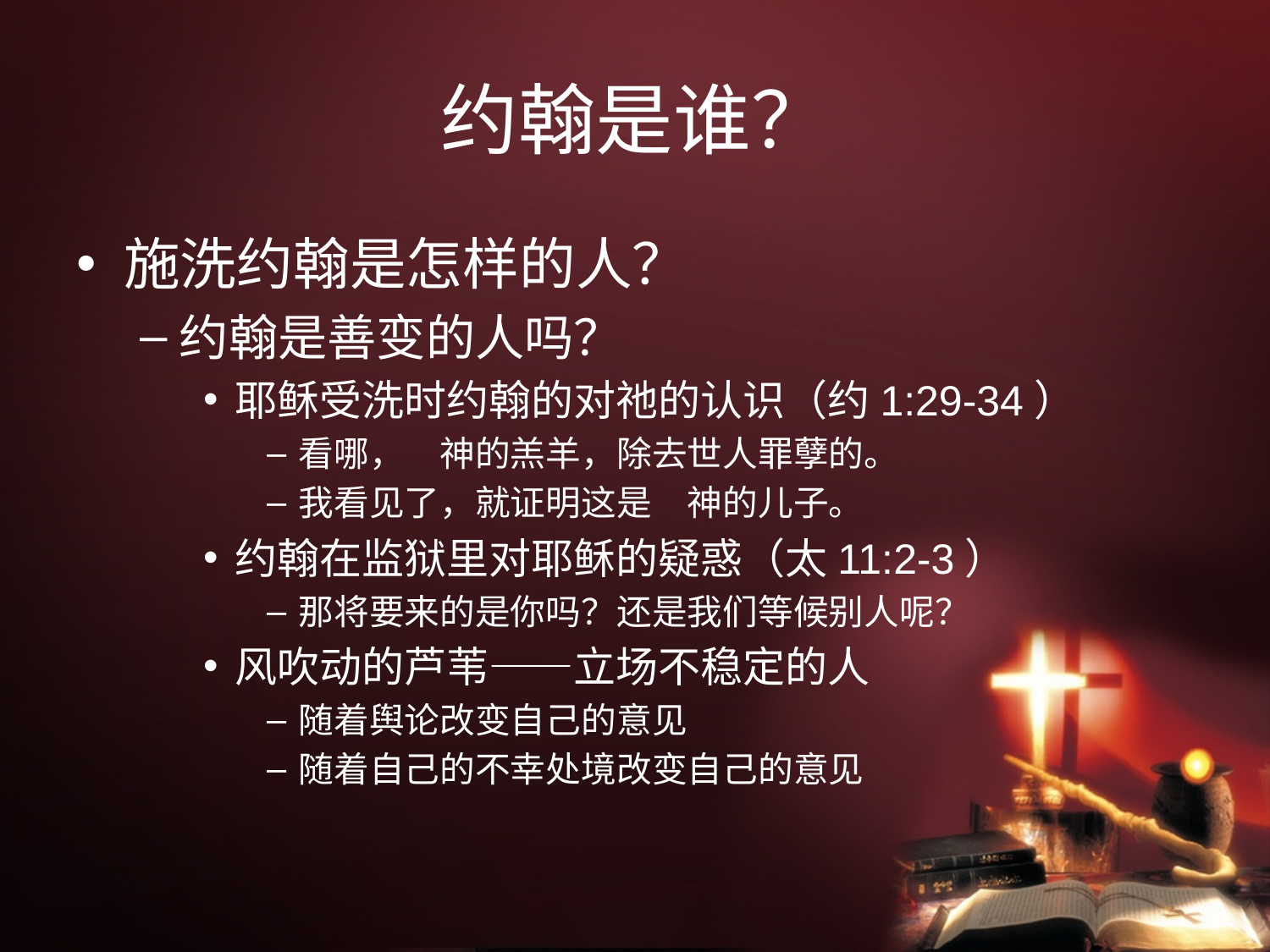

# 约翰是谁？
施洗约翰是怎样的人？
约翰是善变的人吗？
耶稣受洗时约翰的对祂的认识（约1:29-34）
看哪，　神的羔羊，除去世人罪孽的。
我看见了，就证明这是　神的儿子。
约翰在监狱里对耶稣的疑惑（太11:2-3）
那将要来的是你吗？还是我们等候别人呢？
风吹动的芦苇——立场不稳定的人
随着舆论改变自己的意见
随着自己的不幸处境改变自己的意见